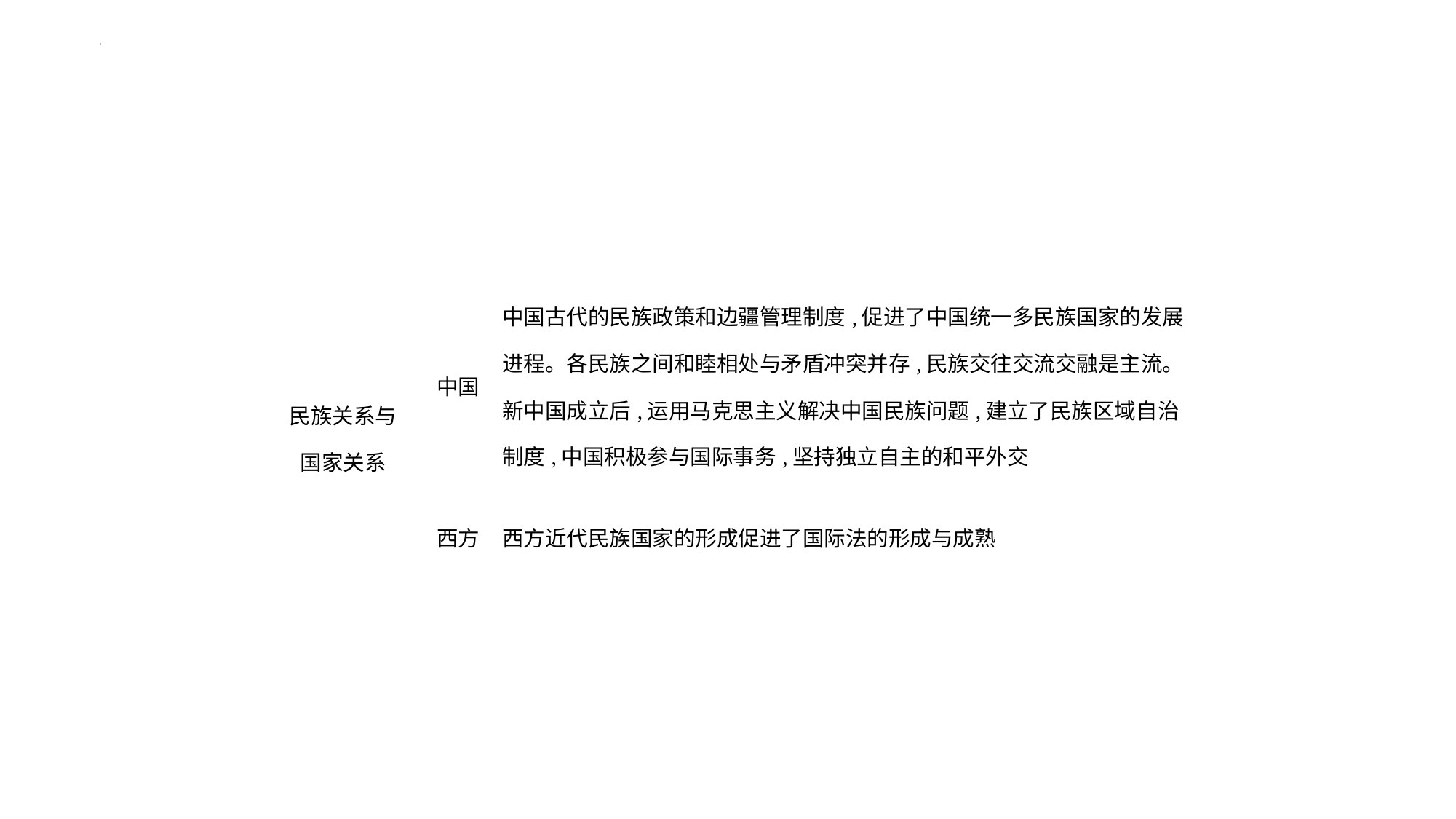

| 民族关系与 国家关系 | 中国 | 中国古代的民族政策和边疆管理制度,促进了中国统一多民族国家的发展进程。各民族之间和睦相处与矛盾冲突并存,民族交往交流交融是主流。新中国成立后,运用马克思主义解决中国民族问题,建立了民族区域自治制度,中国积极参与国际事务,坚持独立自主的和平外交 |
| --- | --- | --- |
|  | 西方 | 西方近代民族国家的形成促进了国际法的形成与成熟 |